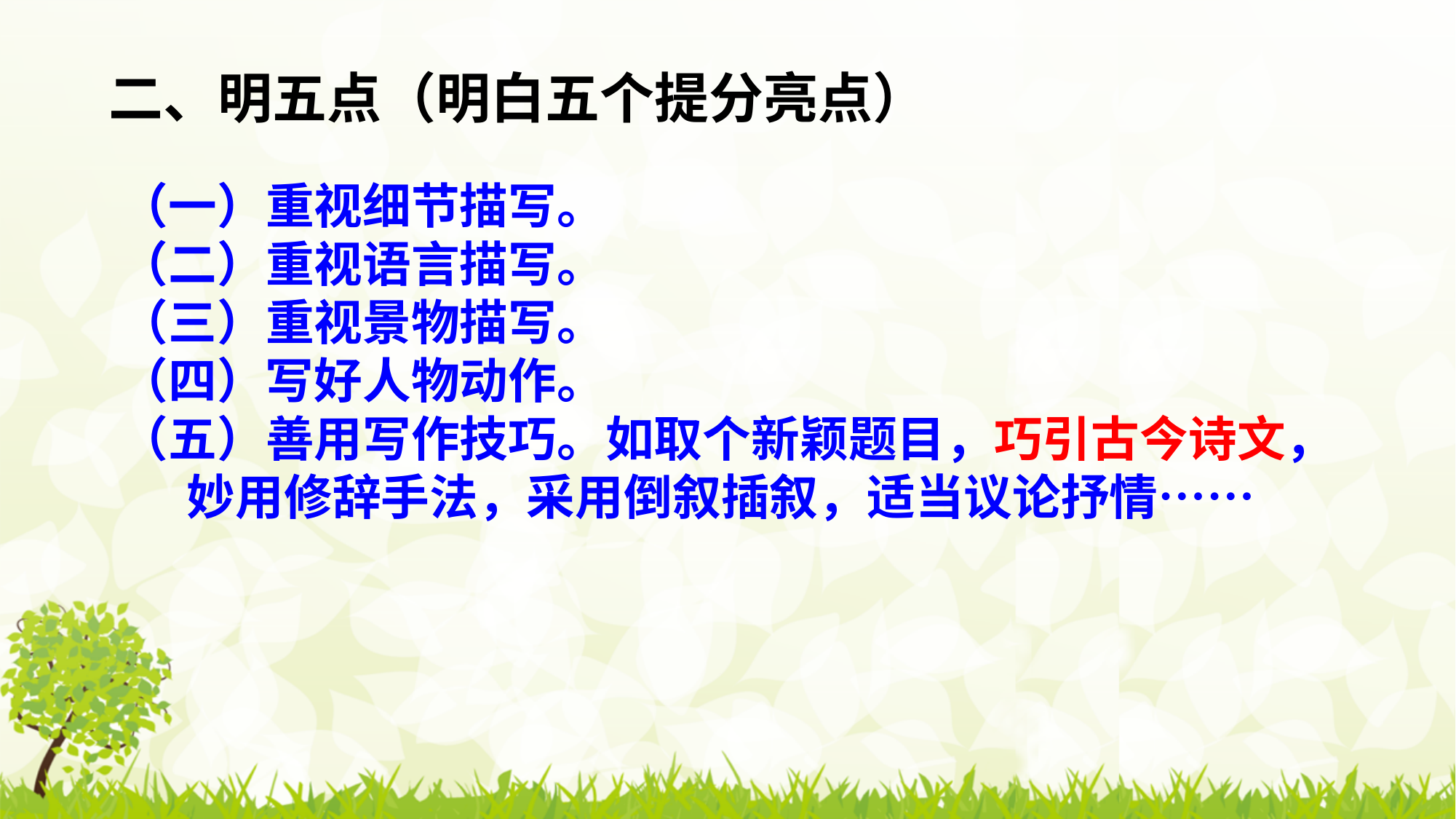

二、明五点（明白五个提分亮点）
（一）重视细节描写。
（二）重视语言描写。
（三）重视景物描写。
（四）写好人物动作。
（五）善用写作技巧。如取个新颖题目，巧引古今诗文，
     妙用修辞手法，采用倒叙插叙，适当议论抒情……